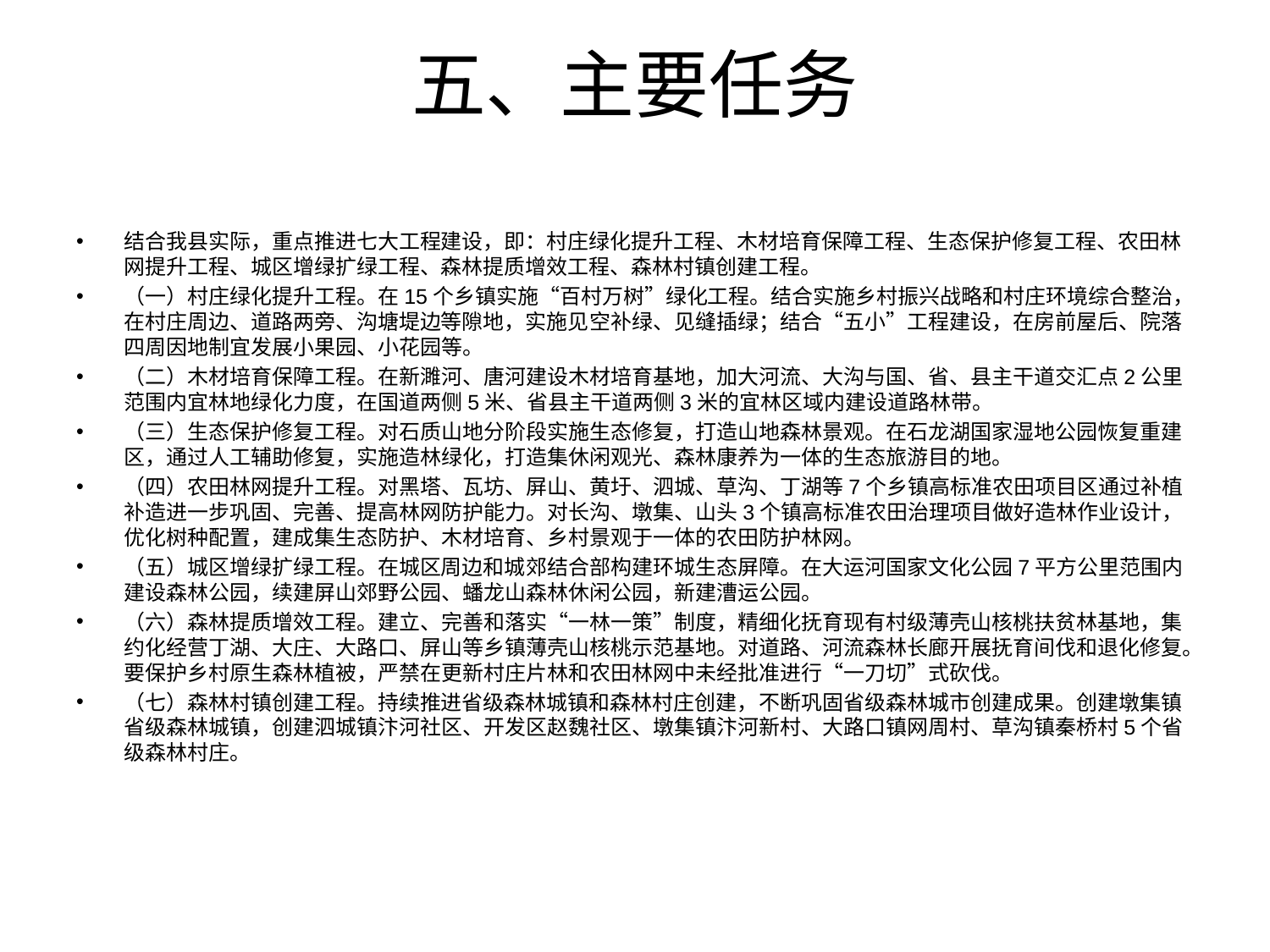

# 五、主要任务
结合我县实际，重点推进七大工程建设，即：村庄绿化提升工程、木材培育保障工程、生态保护修复工程、农田林网提升工程、城区增绿扩绿工程、森林提质增效工程、森林村镇创建工程。
（一）村庄绿化提升工程。在15个乡镇实施“百村万树”绿化工程。结合实施乡村振兴战略和村庄环境综合整治，在村庄周边、道路两旁、沟塘堤边等隙地，实施见空补绿、见缝插绿；结合“五小”工程建设，在房前屋后、院落四周因地制宜发展小果园、小花园等。
（二）木材培育保障工程。在新濉河、唐河建设木材培育基地，加大河流、大沟与国、省、县主干道交汇点2公里范围内宜林地绿化力度，在国道两侧5米、省县主干道两侧3米的宜林区域内建设道路林带。
（三）生态保护修复工程。对石质山地分阶段实施生态修复，打造山地森林景观。在石龙湖国家湿地公园恢复重建区，通过人工辅助修复，实施造林绿化，打造集休闲观光、森林康养为一体的生态旅游目的地。
（四）农田林网提升工程。对黑塔、瓦坊、屏山、黄圩、泗城、草沟、丁湖等7个乡镇高标准农田项目区通过补植补造进一步巩固、完善、提高林网防护能力。对长沟、墩集、山头3个镇高标准农田治理项目做好造林作业设计，优化树种配置，建成集生态防护、木材培育、乡村景观于一体的农田防护林网。
（五）城区增绿扩绿工程。在城区周边和城郊结合部构建环城生态屏障。在大运河国家文化公园7平方公里范围内建设森林公园，续建屏山郊野公园、蟠龙山森林休闲公园，新建漕运公园。
（六）森林提质增效工程。建立、完善和落实“一林一策”制度，精细化抚育现有村级薄壳山核桃扶贫林基地，集约化经营丁湖、大庄、大路口、屏山等乡镇薄壳山核桃示范基地。对道路、河流森林长廊开展抚育间伐和退化修复。要保护乡村原生森林植被，严禁在更新村庄片林和农田林网中未经批准进行“一刀切”式砍伐。
（七）森林村镇创建工程。持续推进省级森林城镇和森林村庄创建，不断巩固省级森林城市创建成果。创建墩集镇省级森林城镇，创建泗城镇汴河社区、开发区赵魏社区、墩集镇汴河新村、大路口镇网周村、草沟镇秦桥村5个省级森林村庄。